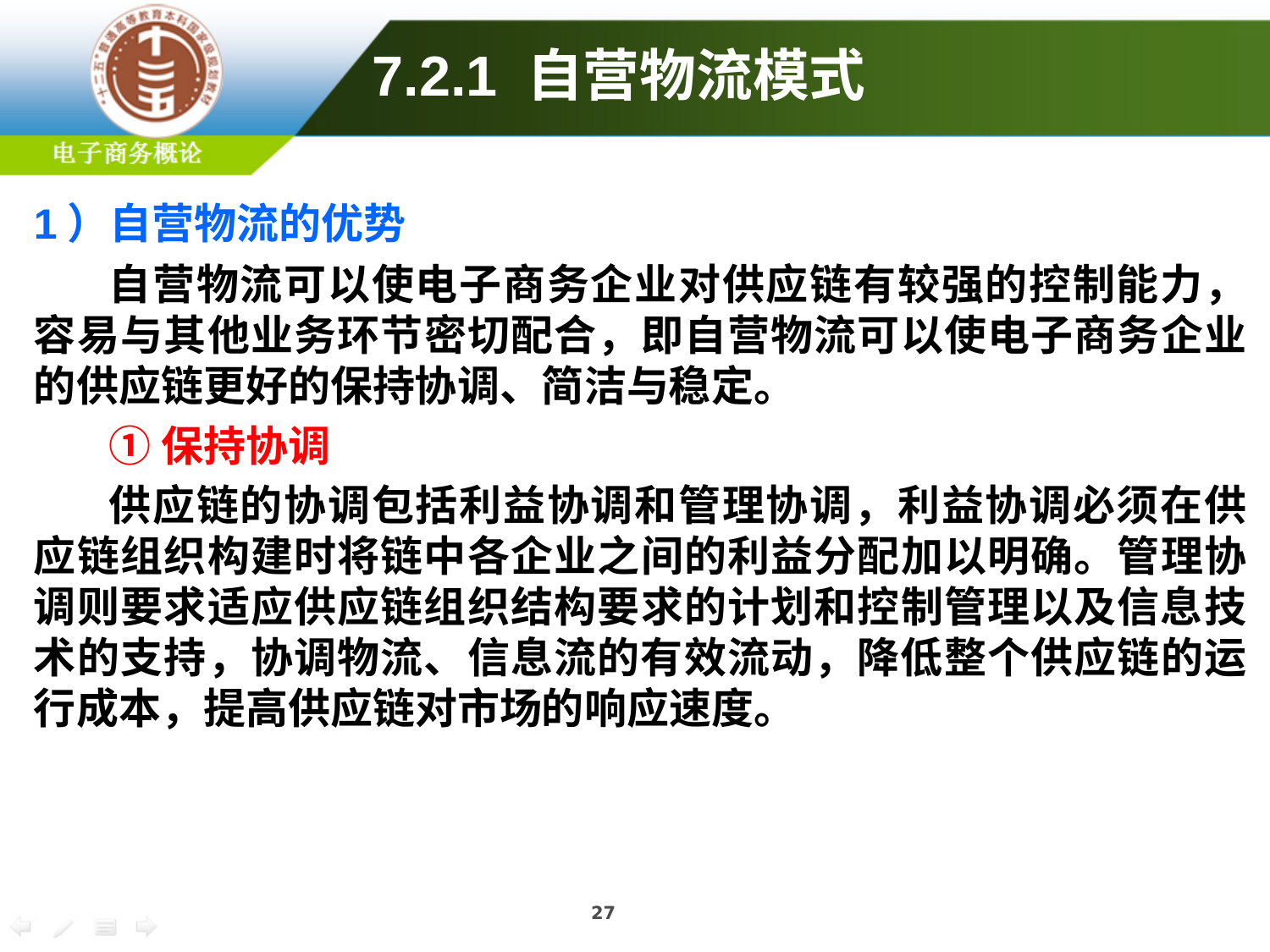

7.2.1 自营物流模式
1）自营物流的优势
自营物流可以使电子商务企业对供应链有较强的控制能力，容易与其他业务环节密切配合，即自营物流可以使电子商务企业的供应链更好的保持协调、简洁与稳定。
①保持协调
供应链的协调包括利益协调和管理协调，利益协调必须在供应链组织构建时将链中各企业之间的利益分配加以明确。管理协调则要求适应供应链组织结构要求的计划和控制管理以及信息技术的支持，协调物流、信息流的有效流动，降低整个供应链的运行成本，提高供应链对市场的响应速度。

27
27